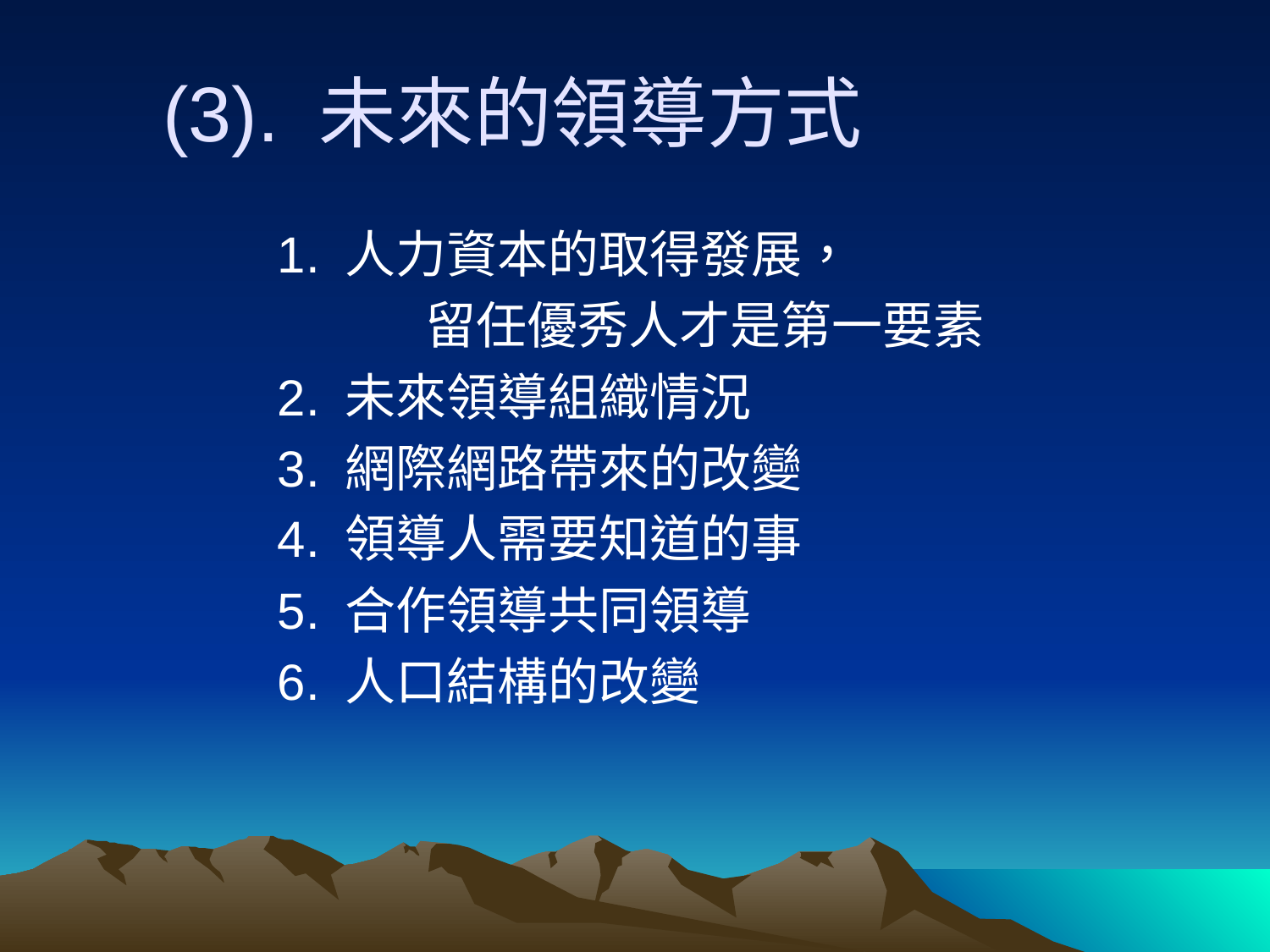

# (3). 未來的領導方式
1. 人力資本的取得發展，
	  留任優秀人才是第一要素
2. 未來領導組織情況
3. 網際網路帶來的改變
4. 領導人需要知道的事
5. 合作領導共同領導
6. 人口結構的改變